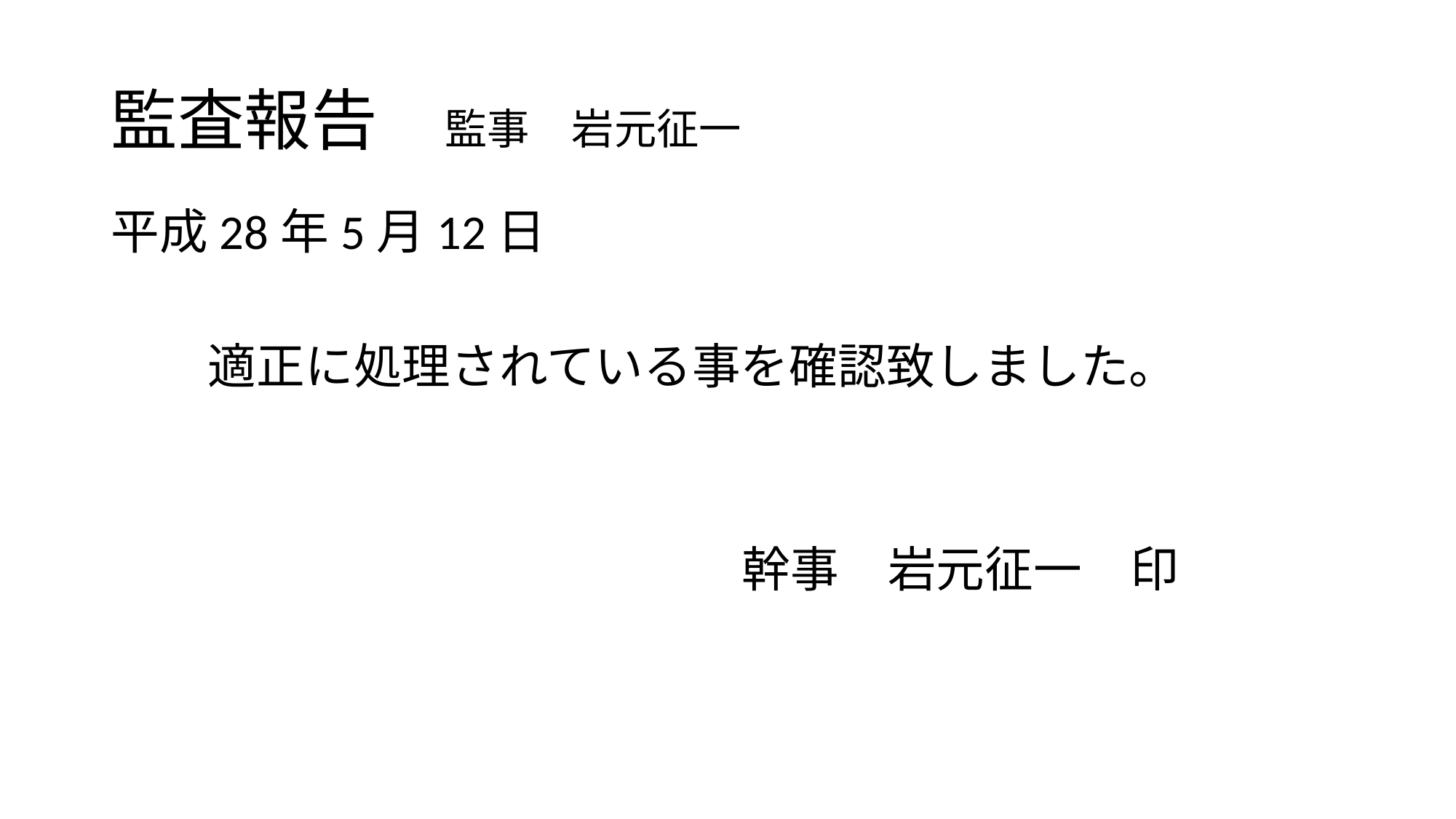

# 監査報告　監事　岩元征一
平成28年5月12日

　　適正に処理されている事を確認致しました。

　　　　　　　　　　　　　幹事　岩元征一　印